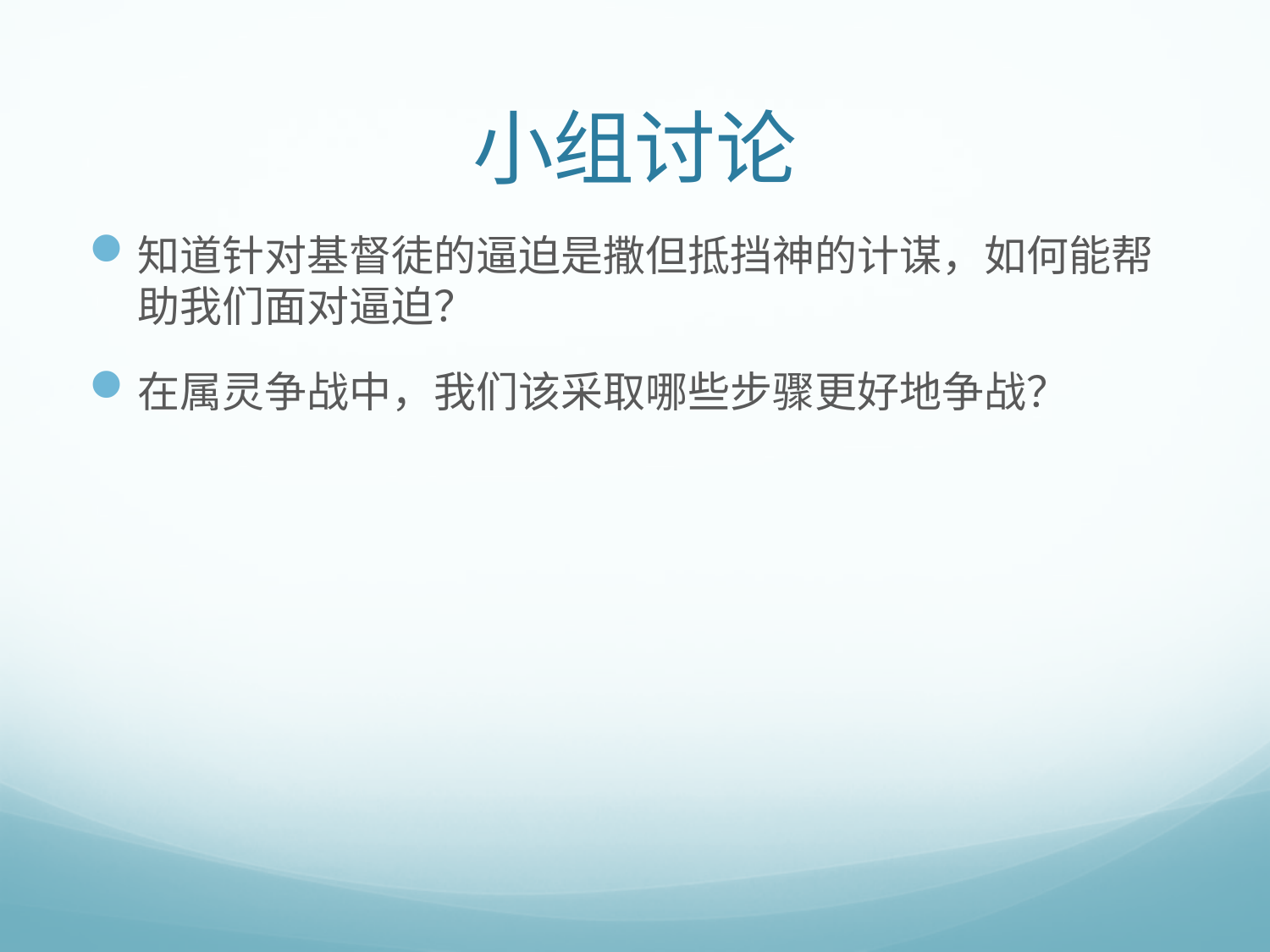

# 小组讨论
知道针对基督徒的逼迫是撒但抵挡神的计谋，如何能帮助我们面对逼迫？
在属灵争战中，我们该采取哪些步骤更好地争战？